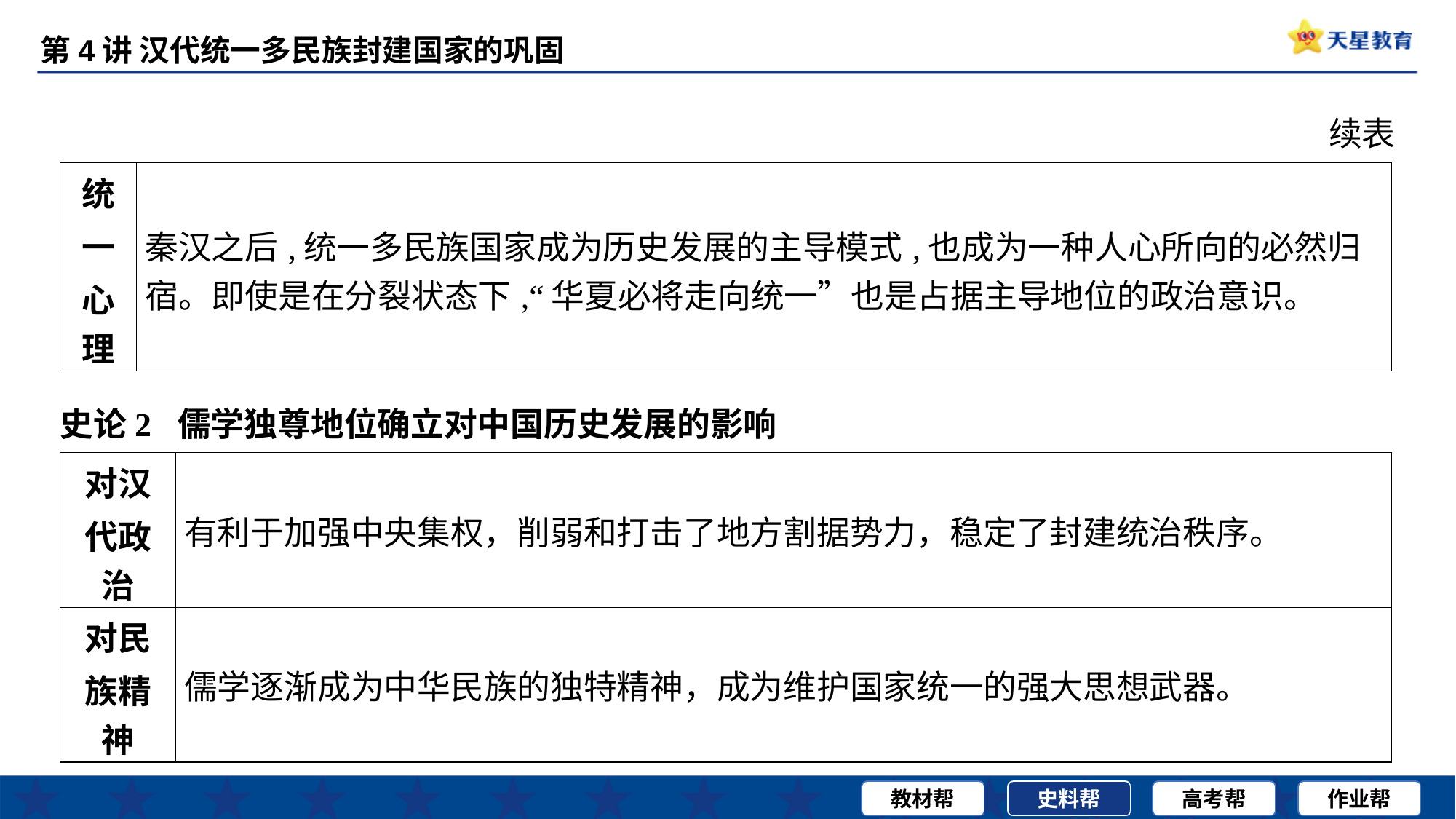

续表
| 统 一 心 理 | 秦汉之后,统一多民族国家成为历史发展的主导模式,也成为一种人心所向的必然归 宿。即使是在分裂状态下,“华夏必将走向统一”也是占据主导地位的政治意识。 |
| --- | --- |
史论2  儒学独尊地位确立对中国历史发展的影响
| 对汉 代政 治 | 有利于加强中央集权，削弱和打击了地方割据势力，稳定了封建统治秩序。 |
| --- | --- |
| 对民 族精 神 | 儒学逐渐成为中华民族的独特精神，成为维护国家统一的强大思想武器。 |